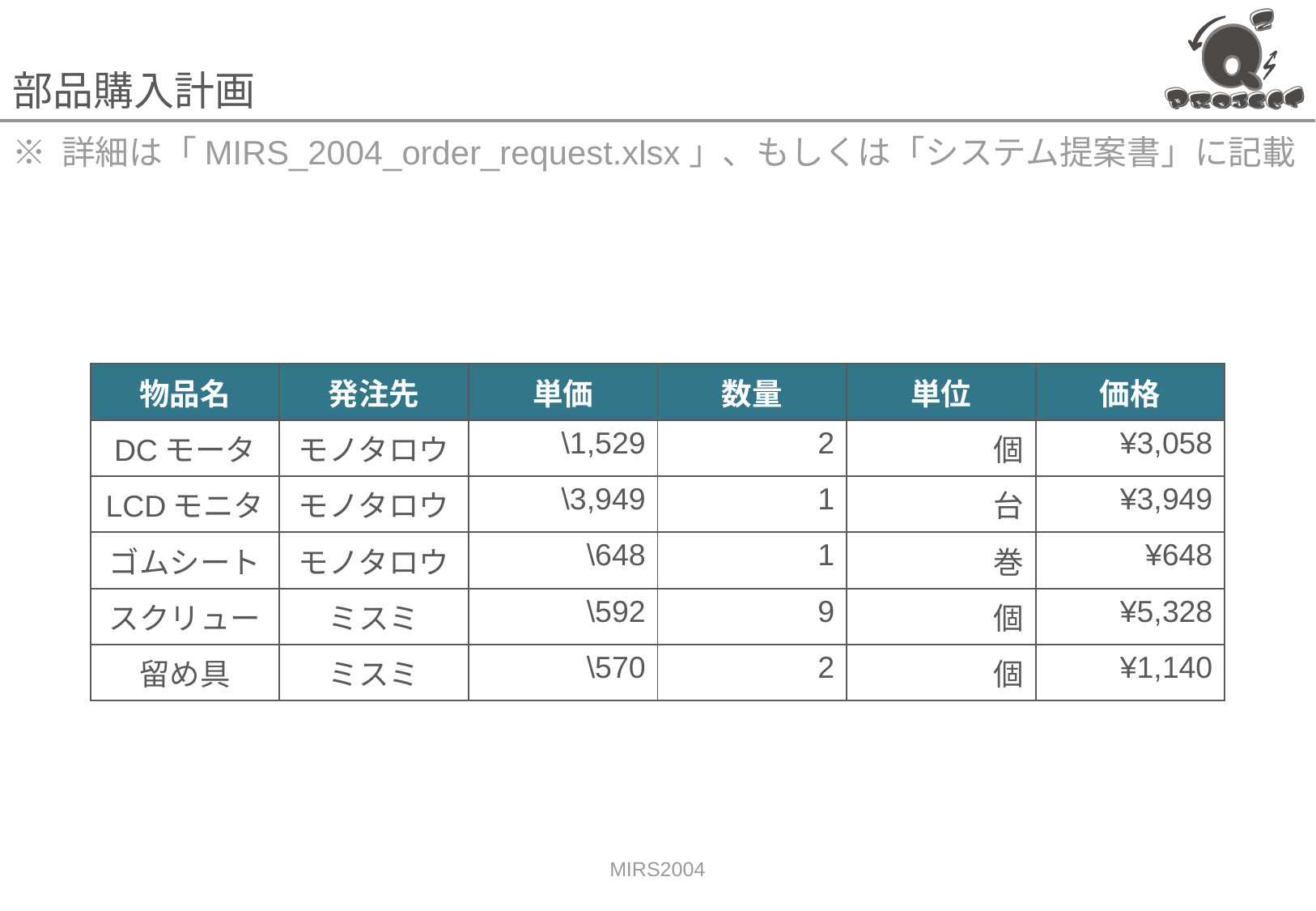

# 部品購入計画
※ 詳細は「MIRS_2004_order_request.xlsx」、もしくは「システム提案書」に記載
| 物品名 | 発注先 | 単価 | 数量 | 単位 | 価格 |
| --- | --- | --- | --- | --- | --- |
| DCモータ | モノタロウ | \1,529 | 2 | 個 | ¥3,058 |
| LCDモニタ | モノタロウ | \3,949 | 1 | 台 | ¥3,949 |
| ゴムシート | モノタロウ | \648 | 1 | 巻 | ¥648 |
| スクリュー | ミスミ | \592 | 9 | 個 | ¥5,328 |
| 留め具 | ミスミ | \570 | 2 | 個 | ¥1,140 |
MIRS2004